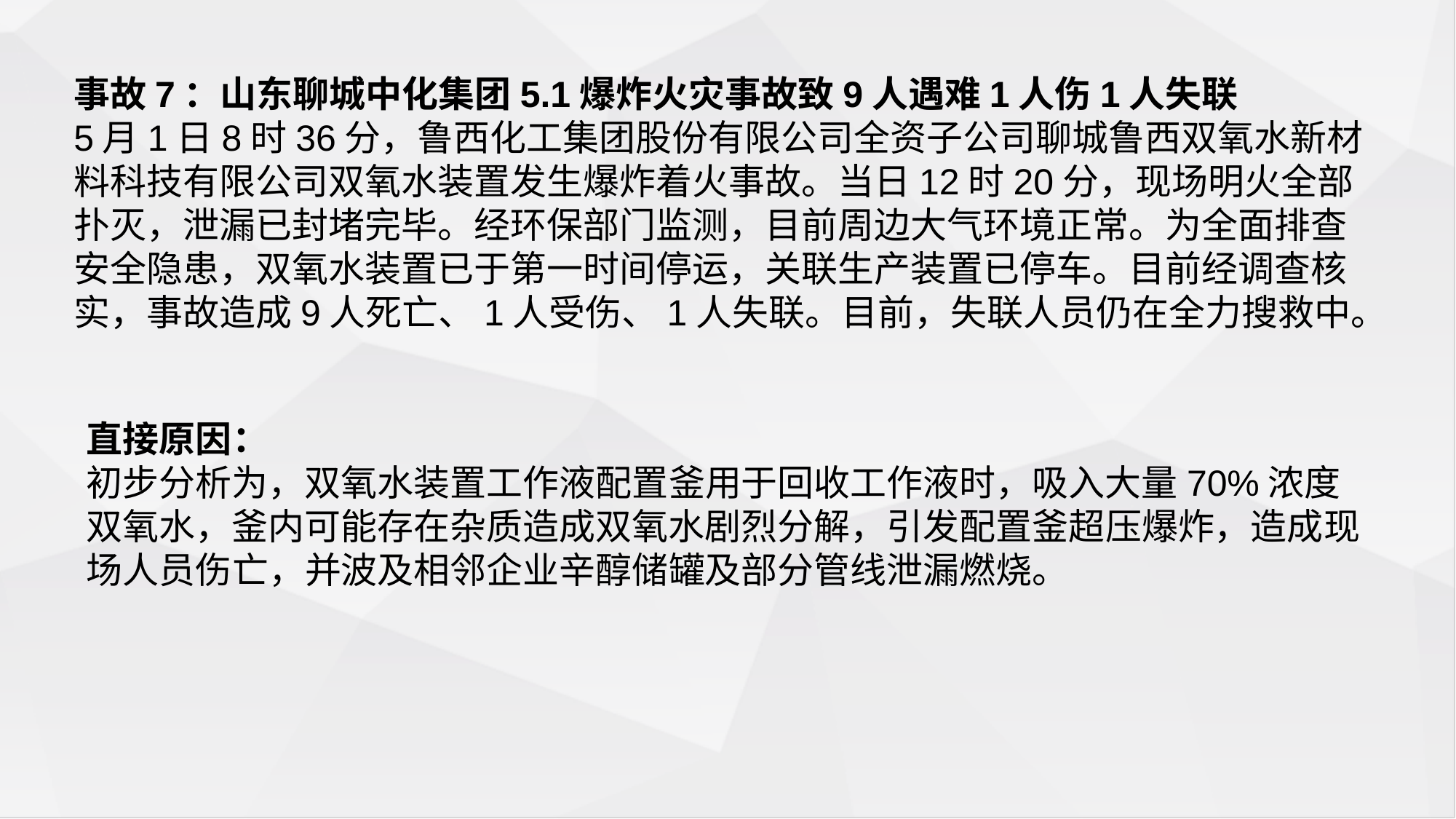

事故7：山东聊城中化集团5.1爆炸火灾事故致9人遇难1人伤1人失联
5月1日8时36分，鲁西化工集团股份有限公司全资子公司聊城鲁西双氧水新材料科技有限公司双氧水装置发生爆炸着火事故。当日12时20分，现场明火全部扑灭，泄漏已封堵完毕。经环保部门监测，目前周边大气环境正常。为全面排查安全隐患，双氧水装置已于第一时间停运，关联生产装置已停车。目前经调查核实，事故造成9人死亡、1人受伤、1人失联。目前，失联人员仍在全力搜救中。
直接原因：
初步分析为，双氧水装置工作液配置釜用于回收工作液时，吸入大量70%浓度双氧水，釜内可能存在杂质造成双氧水剧烈分解，引发配置釜超压爆炸，造成现场人员伤亡，并波及相邻企业辛醇储罐及部分管线泄漏燃烧。